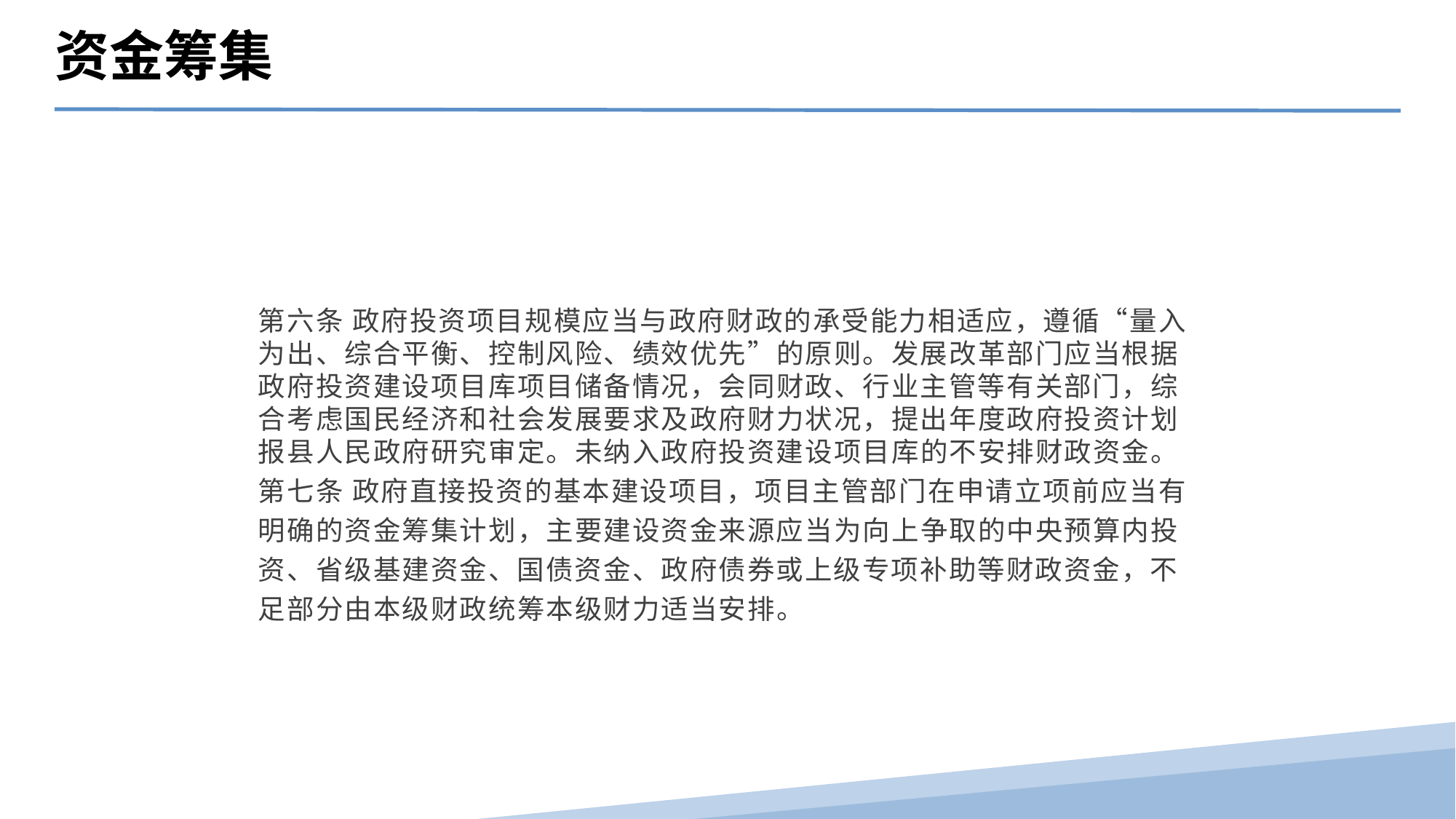

资金筹集
第六条 政府投资项目规模应当与政府财政的承受能力相适应，遵循“量入为出、综合平衡、控制风险、绩效优先”的原则。发展改革部门应当根据政府投资建设项目库项目储备情况，会同财政、行业主管等有关部门，综合考虑国民经济和社会发展要求及政府财力状况，提出年度政府投资计划报县人民政府研究审定。未纳入政府投资建设项目库的不安排财政资金。
第七条 政府直接投资的基本建设项目，项目主管部门在申请立项前应当有明确的资金筹集计划，主要建设资金来源应当为向上争取的中央预算内投资、省级基建资金、国债资金、政府债券或上级专项补助等财政资金，不足部分由本级财政统筹本级财力适当安排。